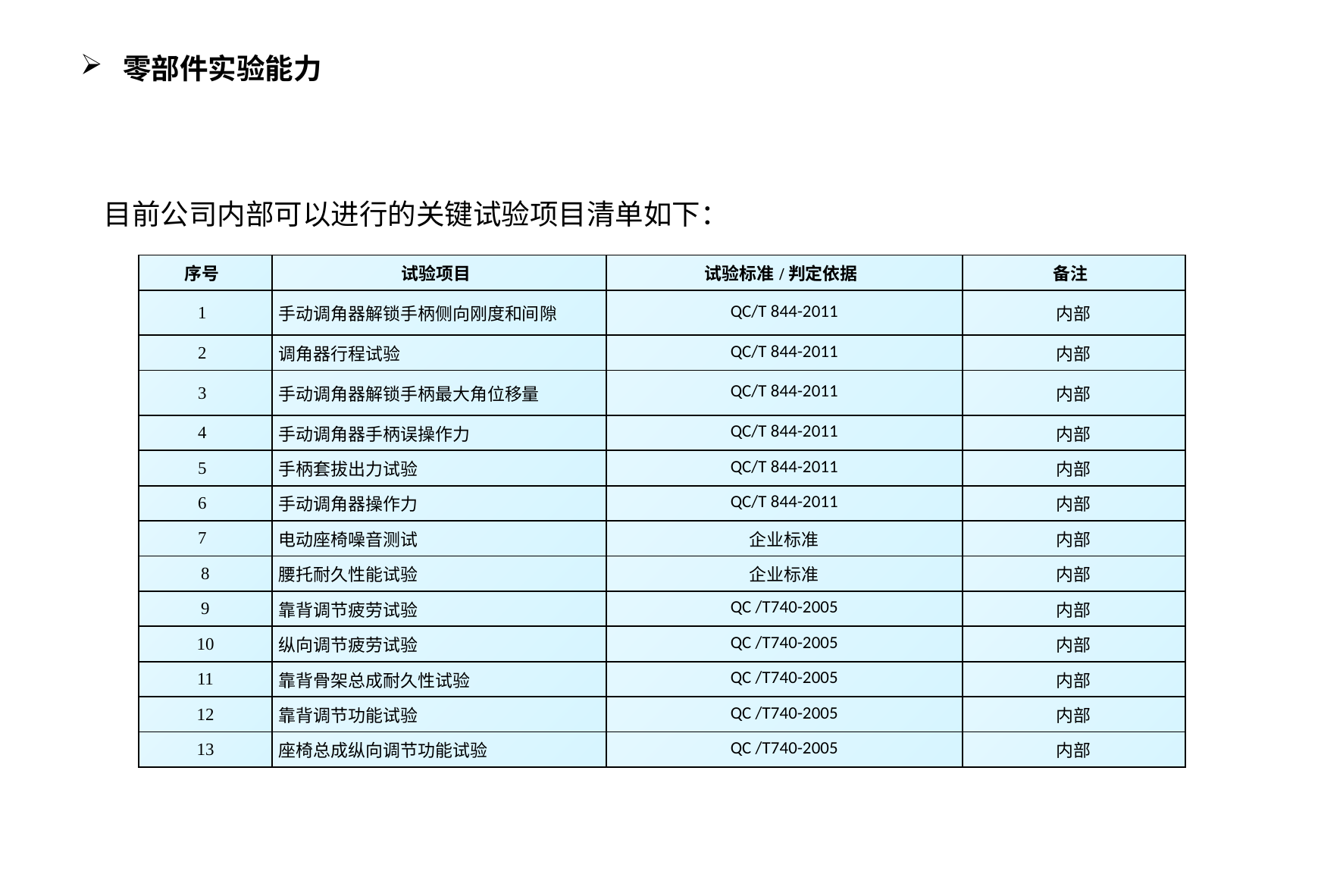

# 零部件实验能力
目前公司内部可以进行的关键试验项目清单如下：
| 序号 | 试验项目 | 试验标准/判定依据 | 备注 |
| --- | --- | --- | --- |
| 1 | 手动调角器解锁手柄侧向刚度和间隙 | QC/T 844-2011 | 内部 |
| 2 | 调角器行程试验 | QC/T 844-2011 | 内部 |
| 3 | 手动调角器解锁手柄最大角位移量 | QC/T 844-2011 | 内部 |
| 4 | 手动调角器手柄误操作力 | QC/T 844-2011 | 内部 |
| 5 | 手柄套拔出力试验 | QC/T 844-2011 | 内部 |
| 6 | 手动调角器操作力 | QC/T 844-2011 | 内部 |
| 7 | 电动座椅噪音测试 | 企业标准 | 内部 |
| 8 | 腰托耐久性能试验 | 企业标准 | 内部 |
| 9 | 靠背调节疲劳试验 | QC /T740-2005 | 内部 |
| 10 | 纵向调节疲劳试验 | QC /T740-2005 | 内部 |
| 11 | 靠背骨架总成耐久性试验 | QC /T740-2005 | 内部 |
| 12 | 靠背调节功能试验 | QC /T740-2005 | 内部 |
| 13 | 座椅总成纵向调节功能试验 | QC /T740-2005 | 内部 |
5